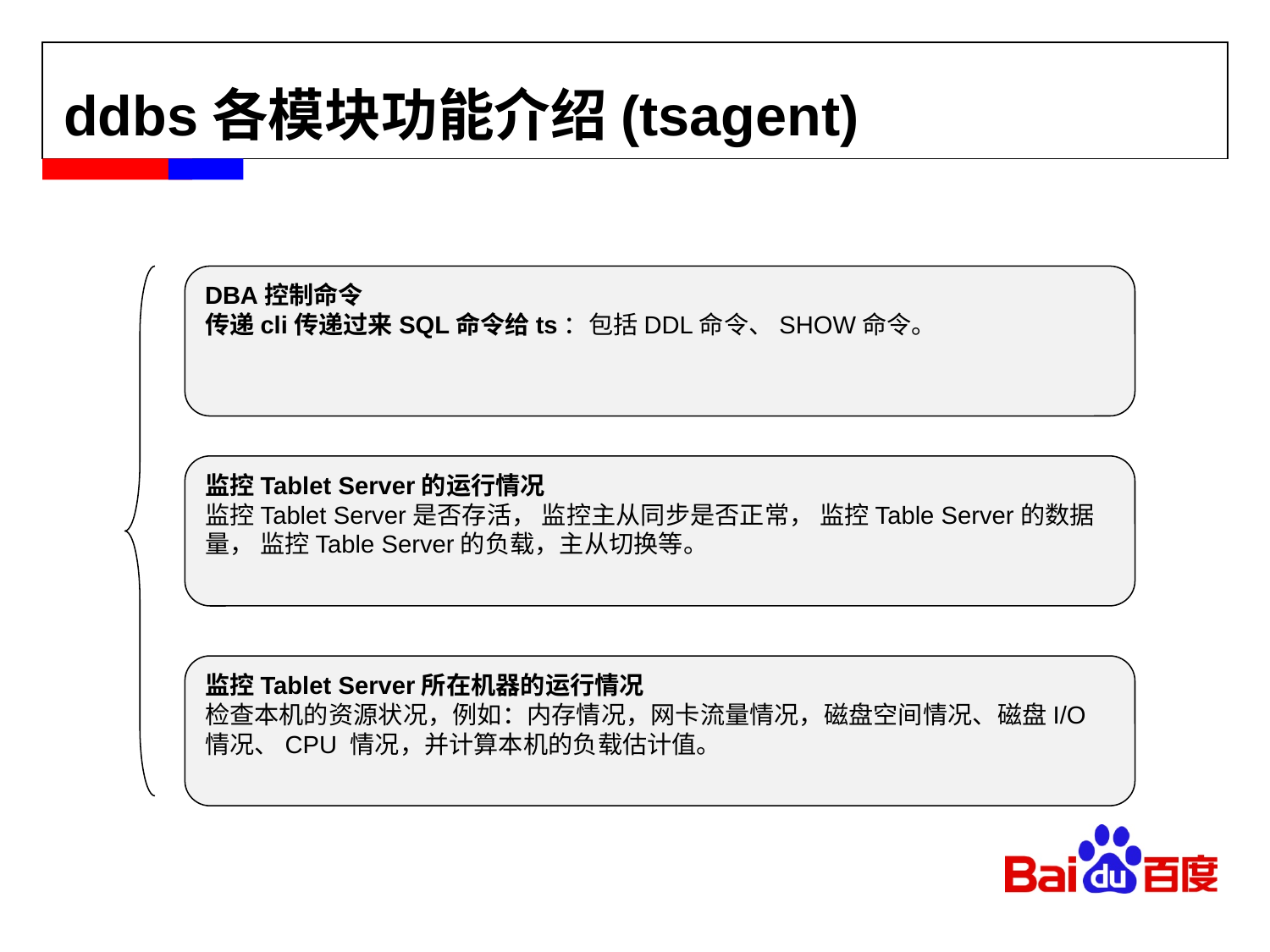

# ddbs各模块功能介绍(tsagent)

DBA控制命令
传递cli传递过来SQL命令给ts：包括DDL命令、SHOW命令。
监控Tablet Server的运行情况
监控Tablet Server是否存活， 监控主从同步是否正常， 监控Table Server的数据量， 监控Table Server的负载，主从切换等。
监控Tablet Server所在机器的运行情况
检查本机的资源状况，例如：内存情况，网卡流量情况，磁盘空间情况、磁盘I/O情况、CPU 情况，并计算本机的负载估计值。